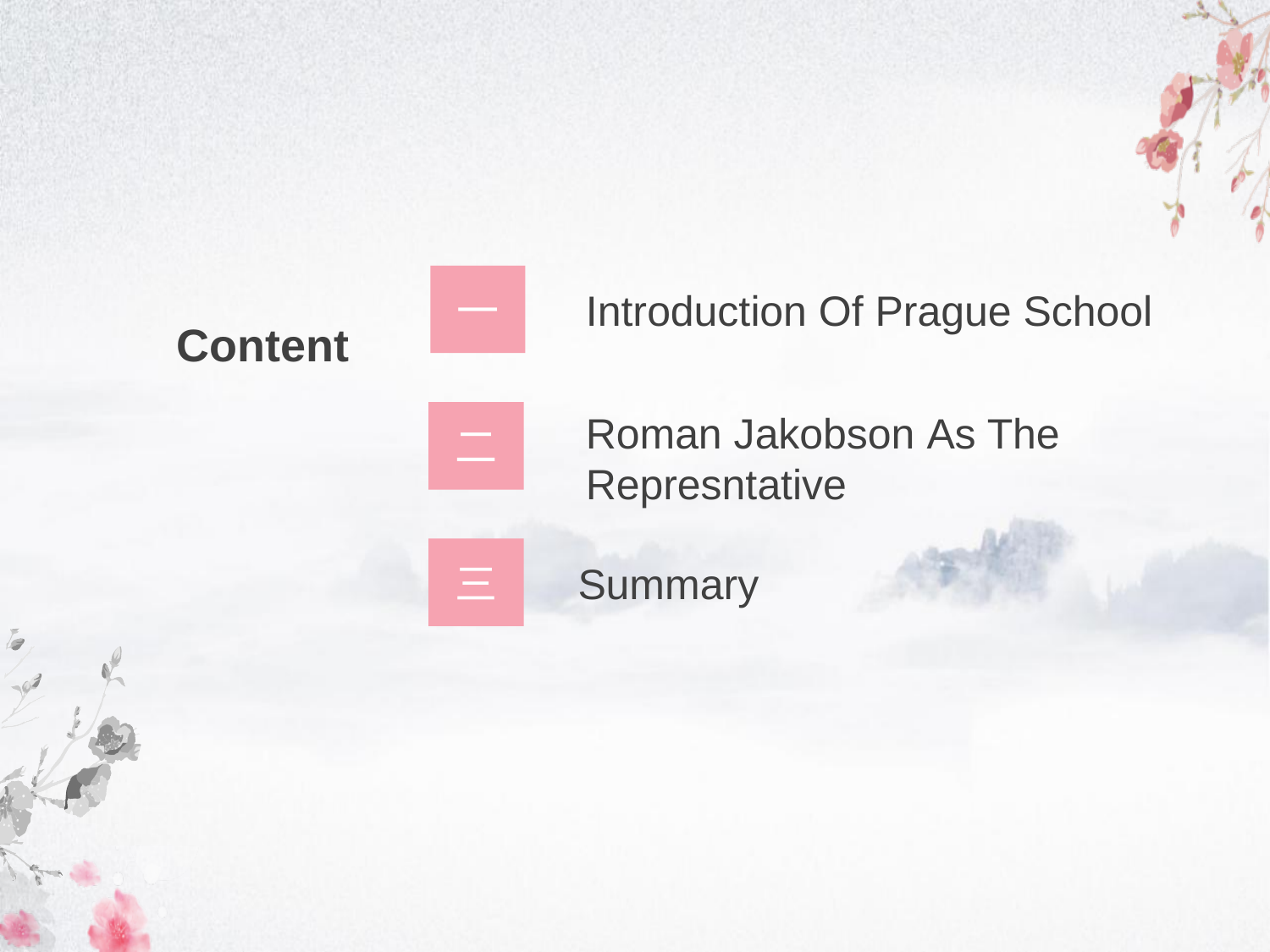

一
Introduction Of Prague School
Content
Roman Jakobson As The Represntative

二
三
Summary